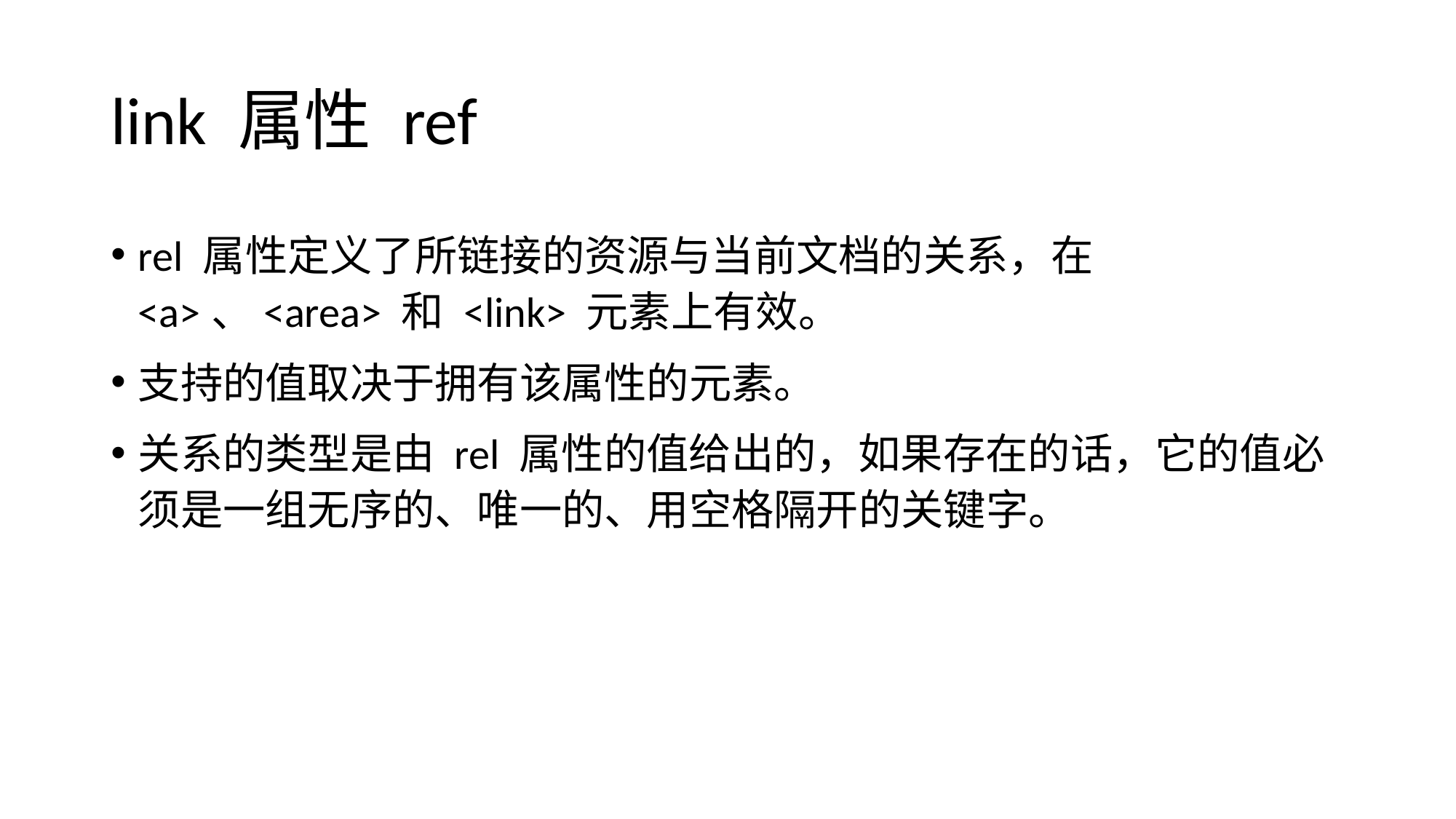

# link 属性 ref
rel 属性定义了所链接的资源与当前文档的关系，在 <a>、<area> 和 <link> 元素上有效。
支持的值取决于拥有该属性的元素。
关系的类型是由 rel 属性的值给出的，如果存在的话，它的值必须是一组无序的、唯一的、用空格隔开的关键字。